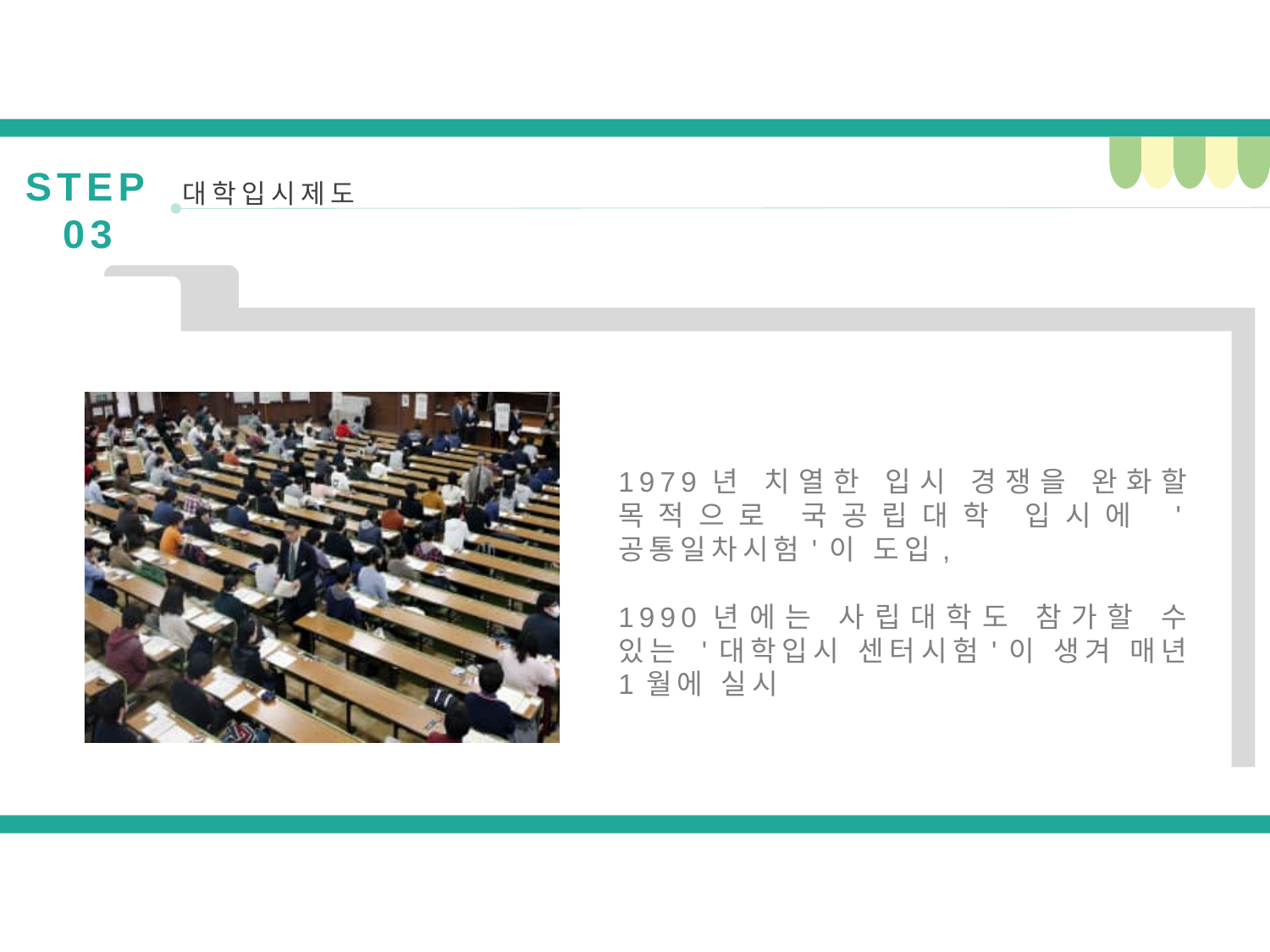

STEP 03
대학입시제도

1979년 치열한 입시 경쟁을 완화할 목적으로 국공립대학 입시에 '공통일차시험'이 도입,

1990년에는 사립대학도 참가할 수 있는 '대학입시 센터시험'이 생겨 매년 1월에 실시